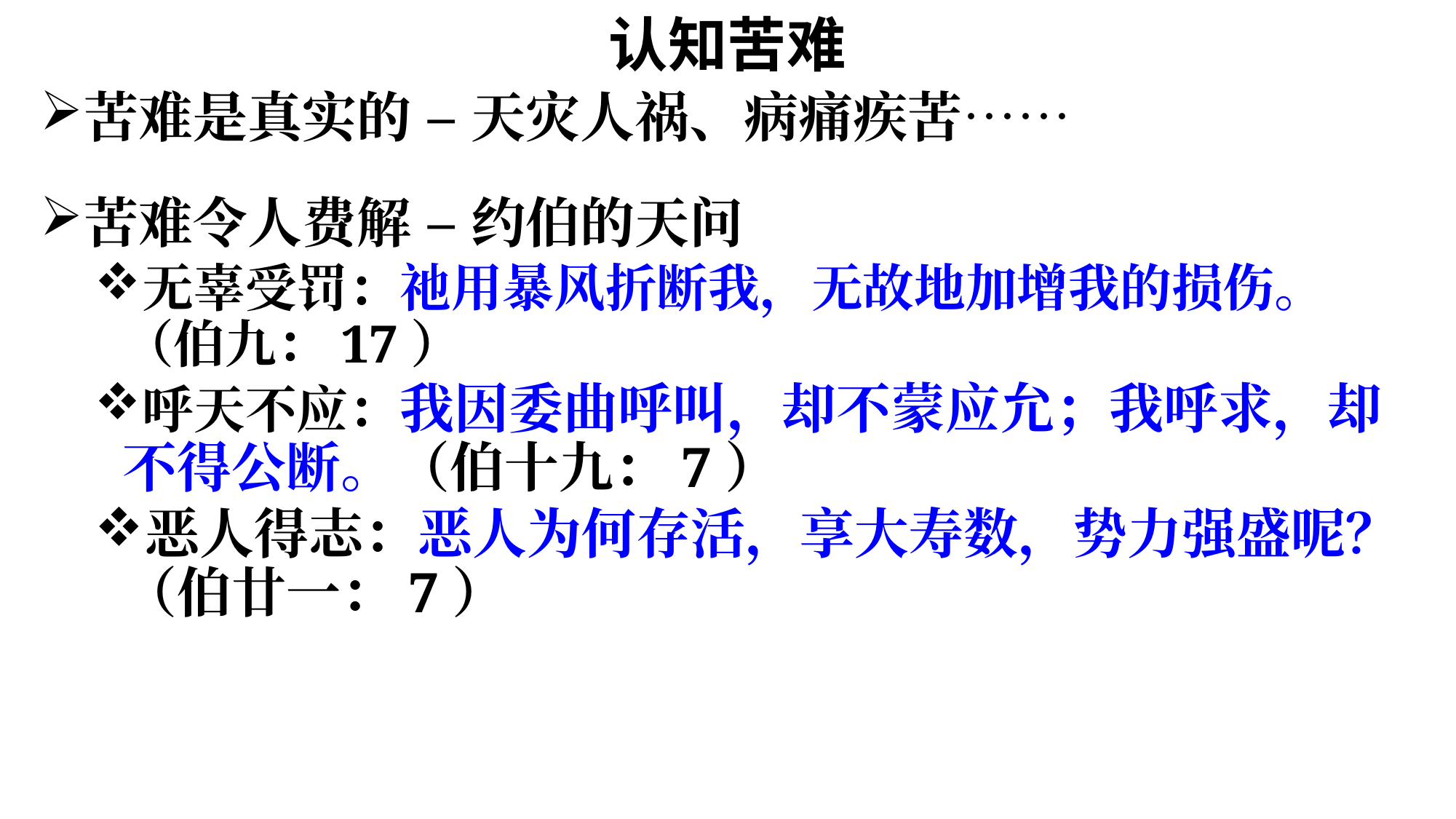

# 认知苦难
苦难是真实的 – 天灾人祸、病痛疾苦……

苦难令人费解 – 约伯的天问
无辜受罚：祂用暴风折断我，无故地加增我的损伤。（伯九：17）
呼天不应：我因委曲呼叫，却不蒙应允；我呼求，却不得公断。（伯十九：7）
恶人得志：恶人为何存活，享大寿数，势力强盛呢？（伯廿一：7）